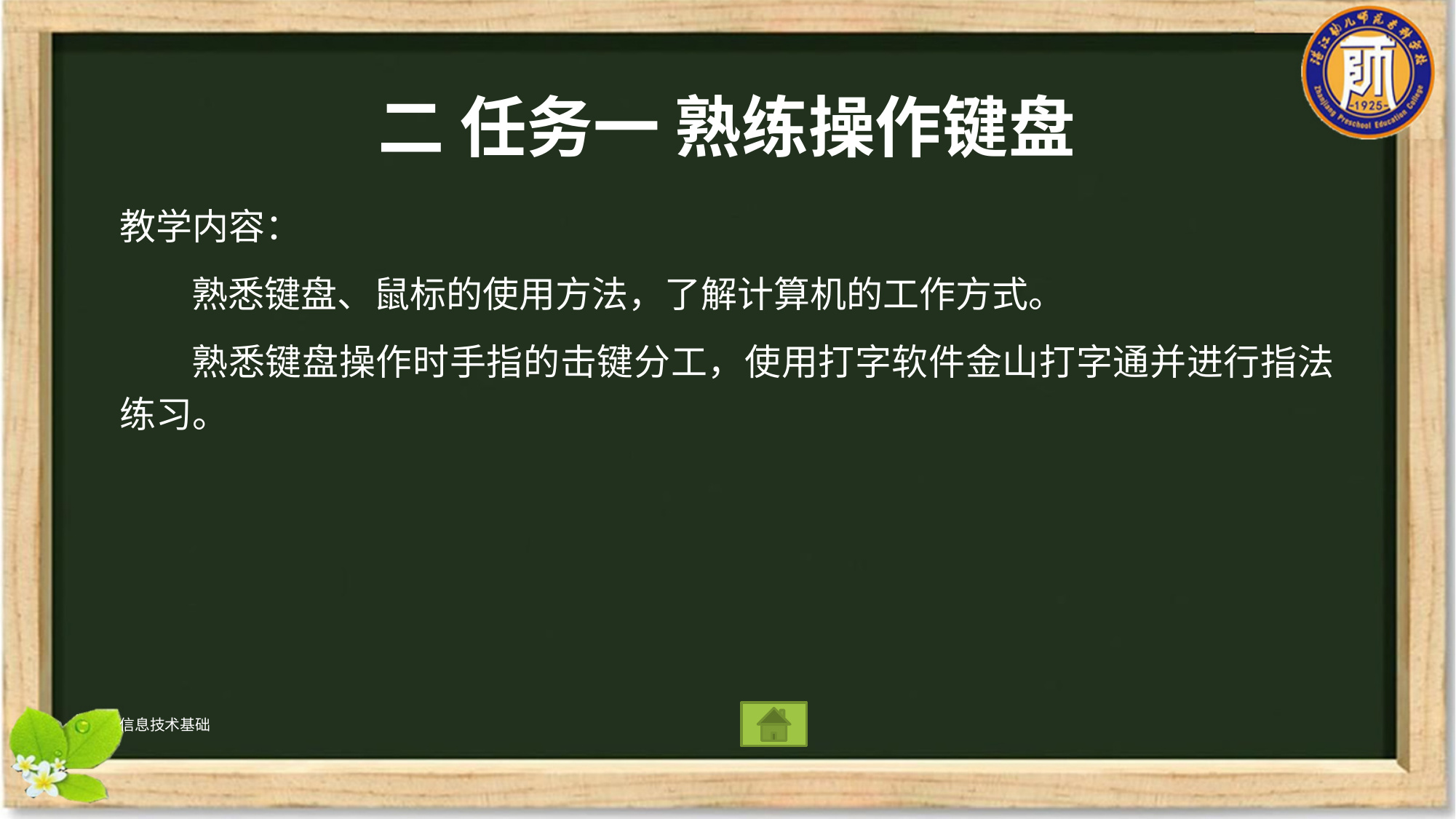

# 二 任务一 熟练操作键盘
教学内容：
熟悉键盘、鼠标的使用方法，了解计算机的工作方式。
熟悉键盘操作时手指的击键分工，使用打字软件金山打字通并进行指法练习。
信息技术基础